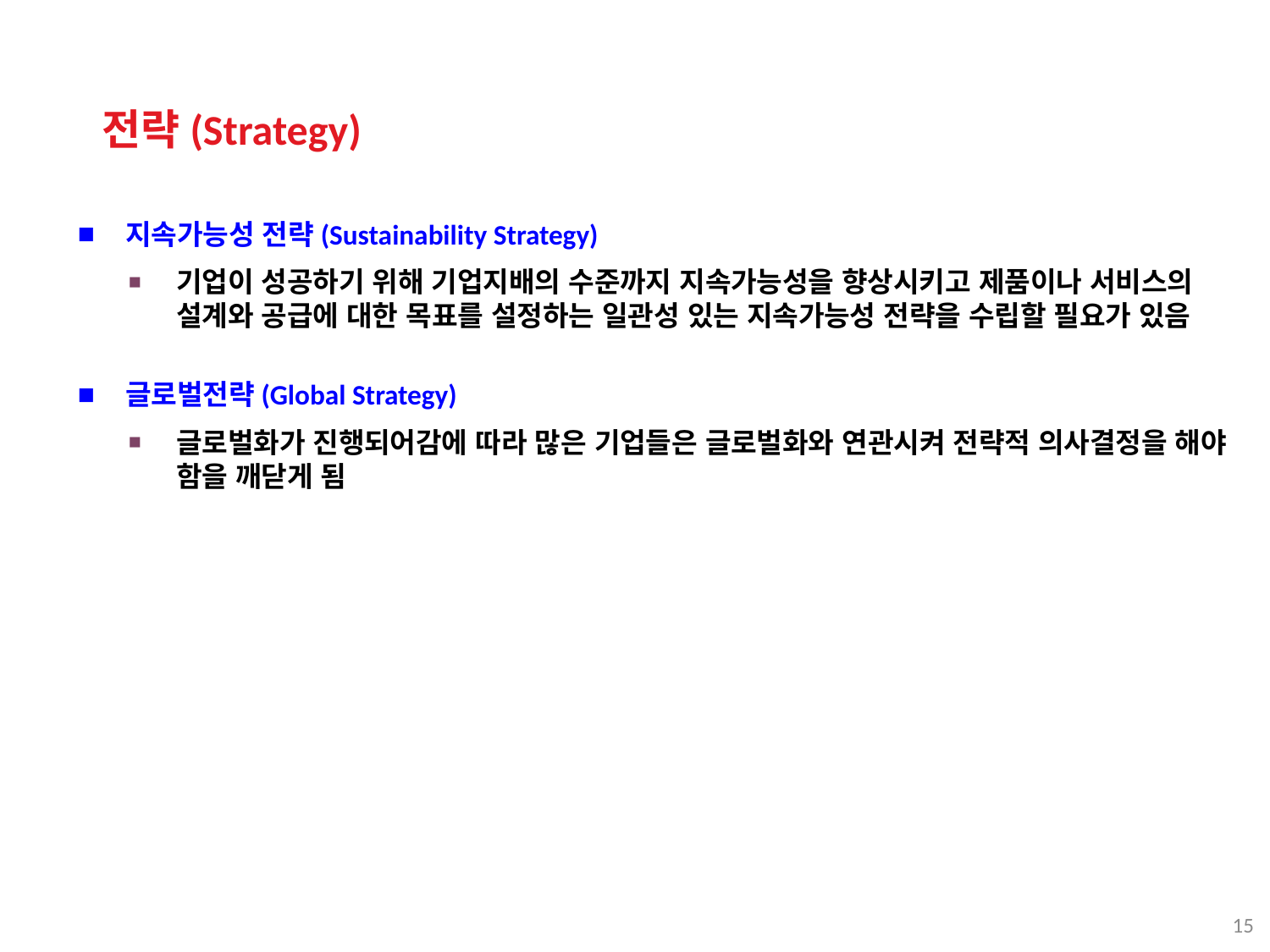

전략(Strategy)
지속가능성 전략(Sustainability Strategy)
기업이 성공하기 위해 기업지배의 수준까지 지속가능성을 향상시키고 제품이나 서비스의 설계와 공급에 대한 목표를 설정하는 일관성 있는 지속가능성 전략을 수립할 필요가 있음

글로벌전략(Global Strategy)
글로벌화가 진행되어감에 따라 많은 기업들은 글로벌화와 연관시켜 전략적 의사결정을 해야 함을 깨닫게 됨

15